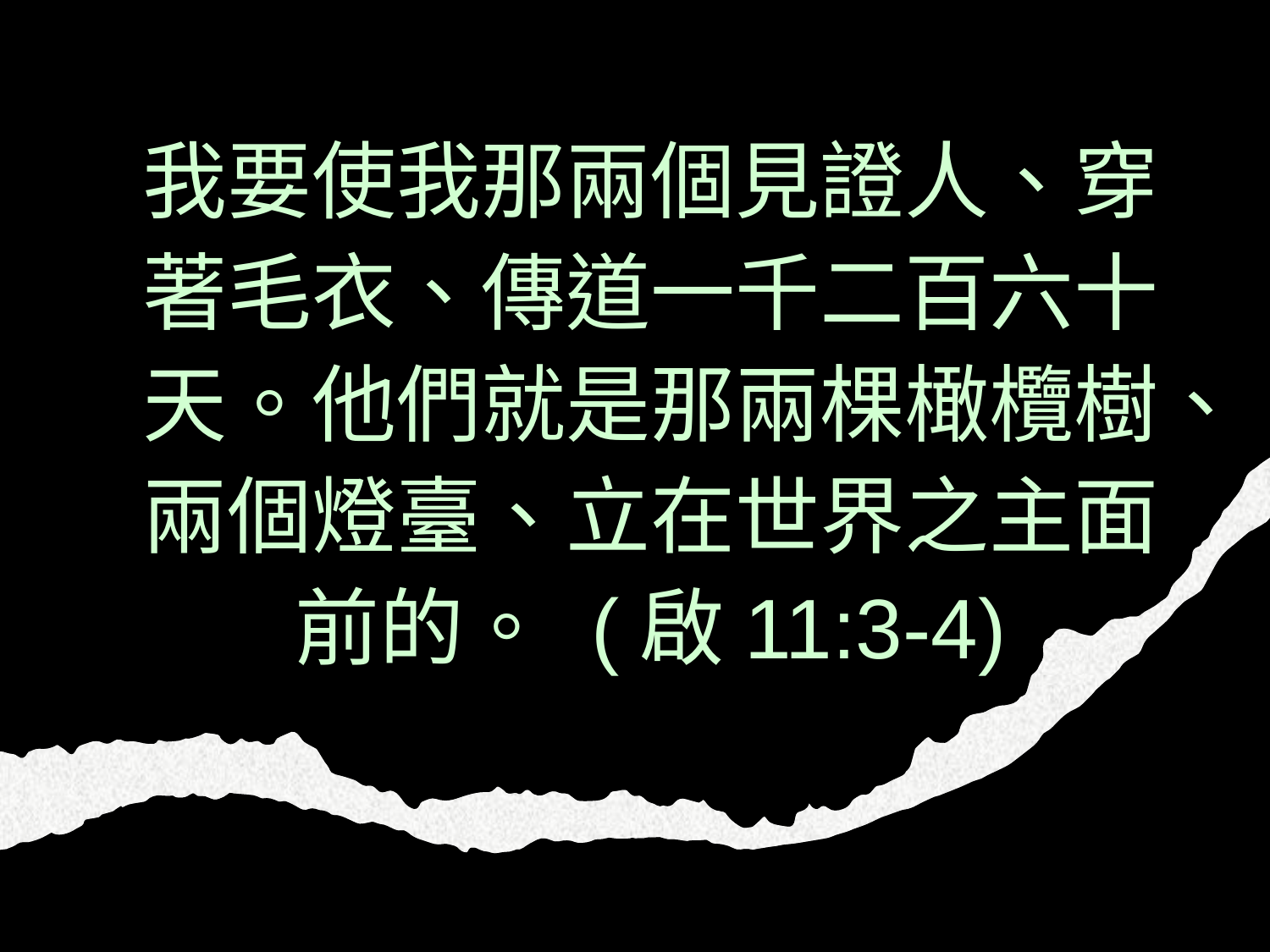

我要使我那兩個見證人、穿著毛衣、傳道一千二百六十天。他們就是那兩棵橄欖樹、兩個燈臺、立在世界之主面前的。 (啟11:3-4)